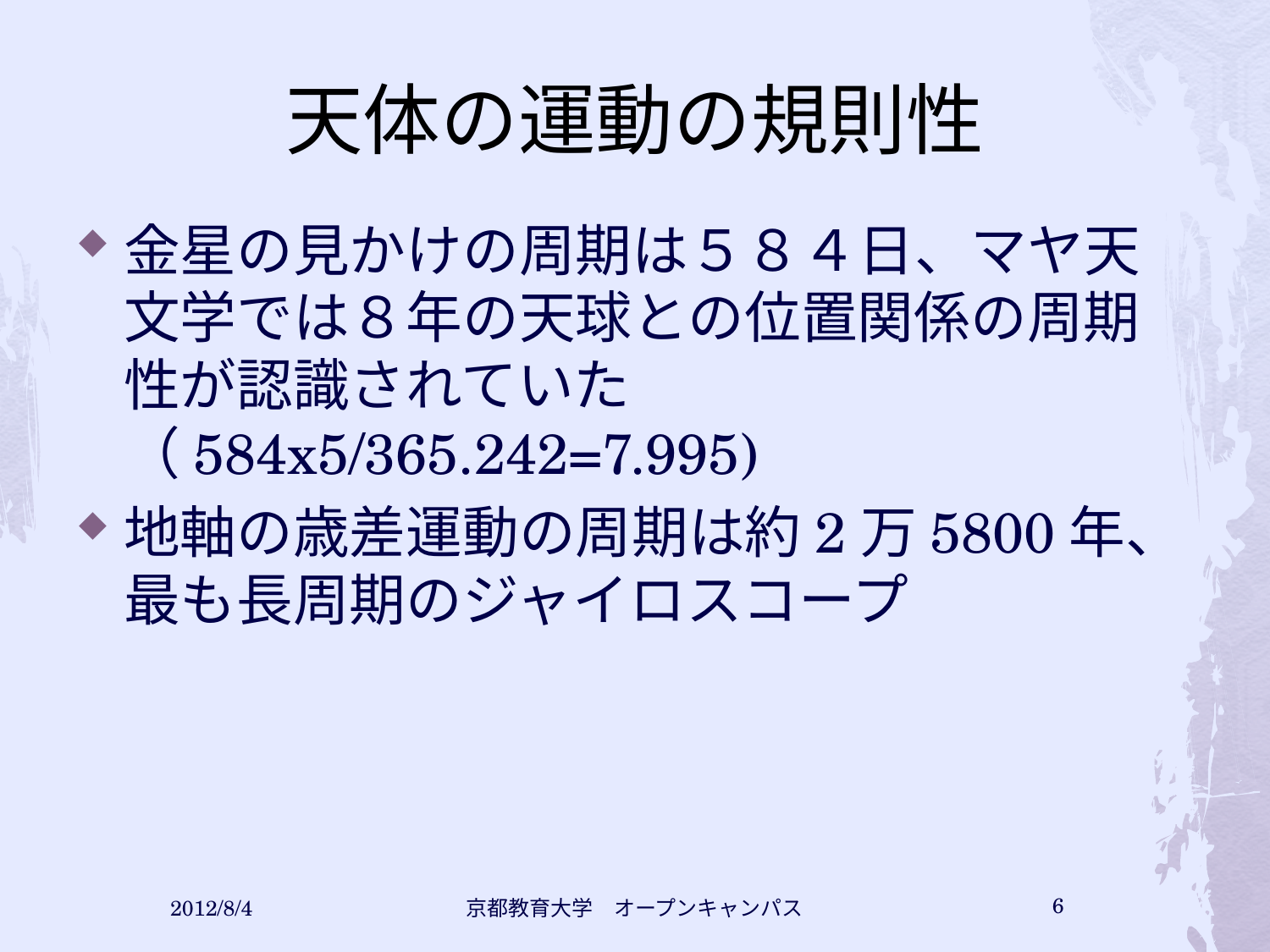

# 天体の運動の規則性
金星の見かけの周期は５８４日、マヤ天文学では８年の天球との位置関係の周期性が認識されていた（584x5/365.242=7.995)
地軸の歳差運動の周期は約2万5800年、最も長周期のジャイロスコープ
2012/8/4
京都教育大学　オープンキャンパス
6